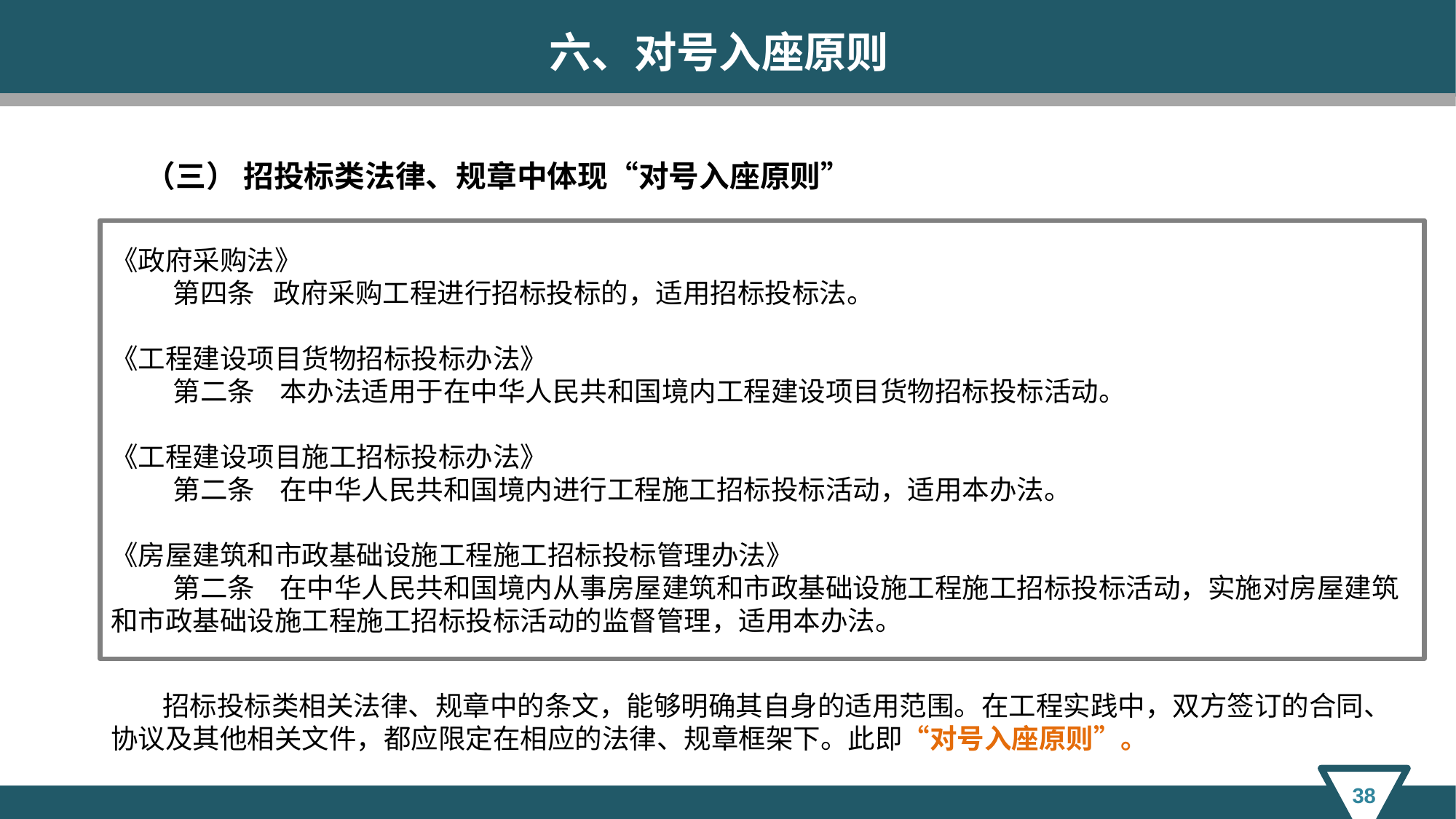

六、对号入座原则
（三） 招投标类法律、规章中体现“对号入座原则”
《政府采购法》
         第四条   政府采购工程进行招标投标的，适用招标投标法。

《工程建设项目货物招标投标办法》
         第二条    本办法适用于在中华人民共和国境内工程建设项目货物招标投标活动。

《工程建设项目施工招标投标办法》
         第二条    在中华人民共和国境内进行工程施工招标投标活动，适用本办法。

《房屋建筑和市政基础设施工程施工招标投标管理办法》
         第二条    在中华人民共和国境内从事房屋建筑和市政基础设施工程施工招标投标活动，实施对房屋建筑和市政基础设施工程施工招标投标活动的监督管理，适用本办法。
招标投标类相关法律、规章中的条文，能够明确其自身的适用范围。在工程实践中，双方签订的合同、协议及其他相关文件，都应限定在相应的法律、规章框架下。此即“对号入座原则”。